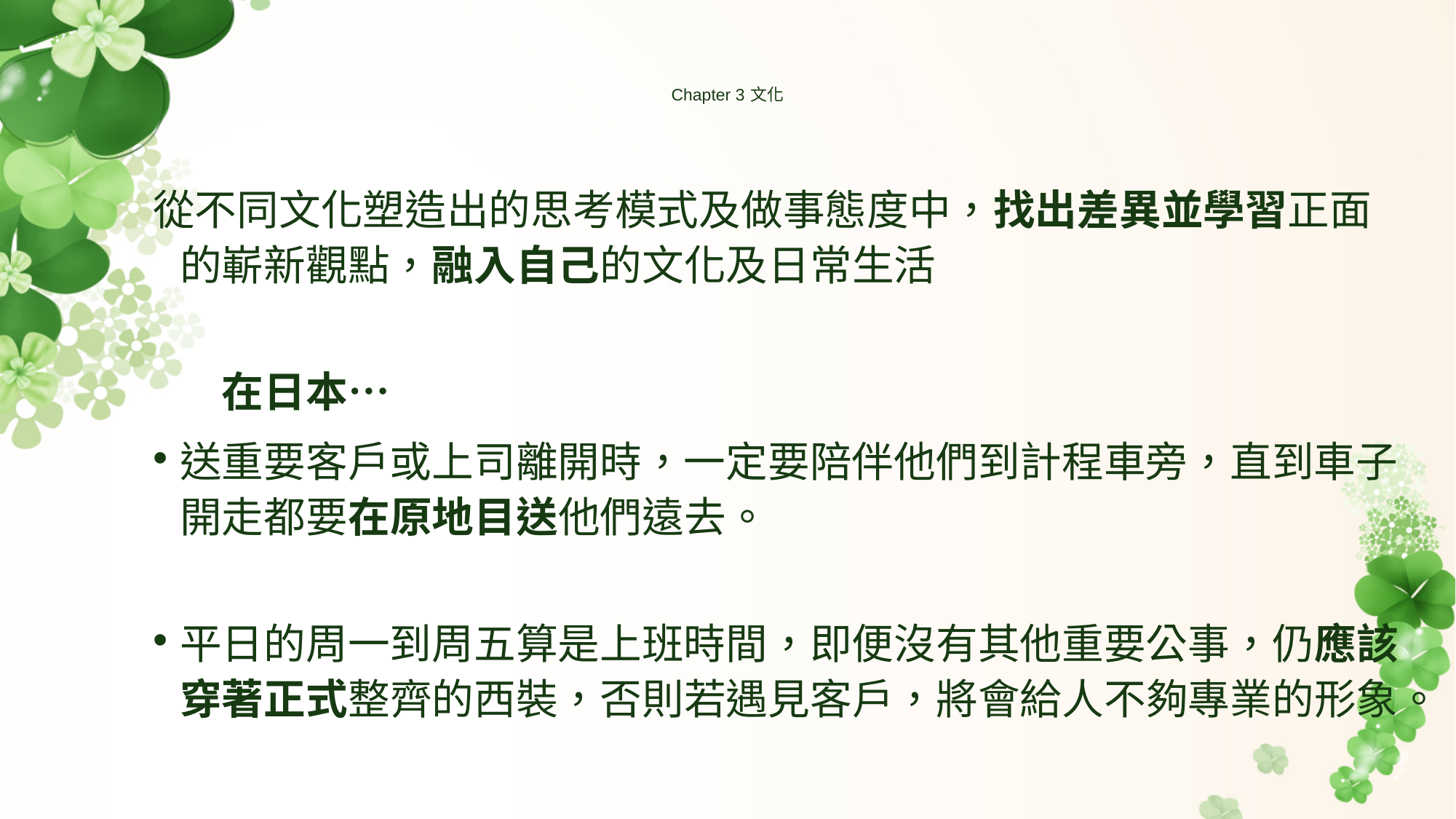

# Chapter 3 文化
從不同文化塑造出的思考模式及做事態度中，找出差異並學習正面的嶄新觀點，融入自己的文化及日常生活

      在日本…
送重要客戶或上司離開時，一定要陪伴他們到計程車旁，直到車子開走都要在原地目送他們遠去。

平日的周一到周五算是上班時間，即便沒有其他重要公事，仍應該穿著正式整齊的西裝，否則若遇見客戶，將會給人不夠專業的形象。